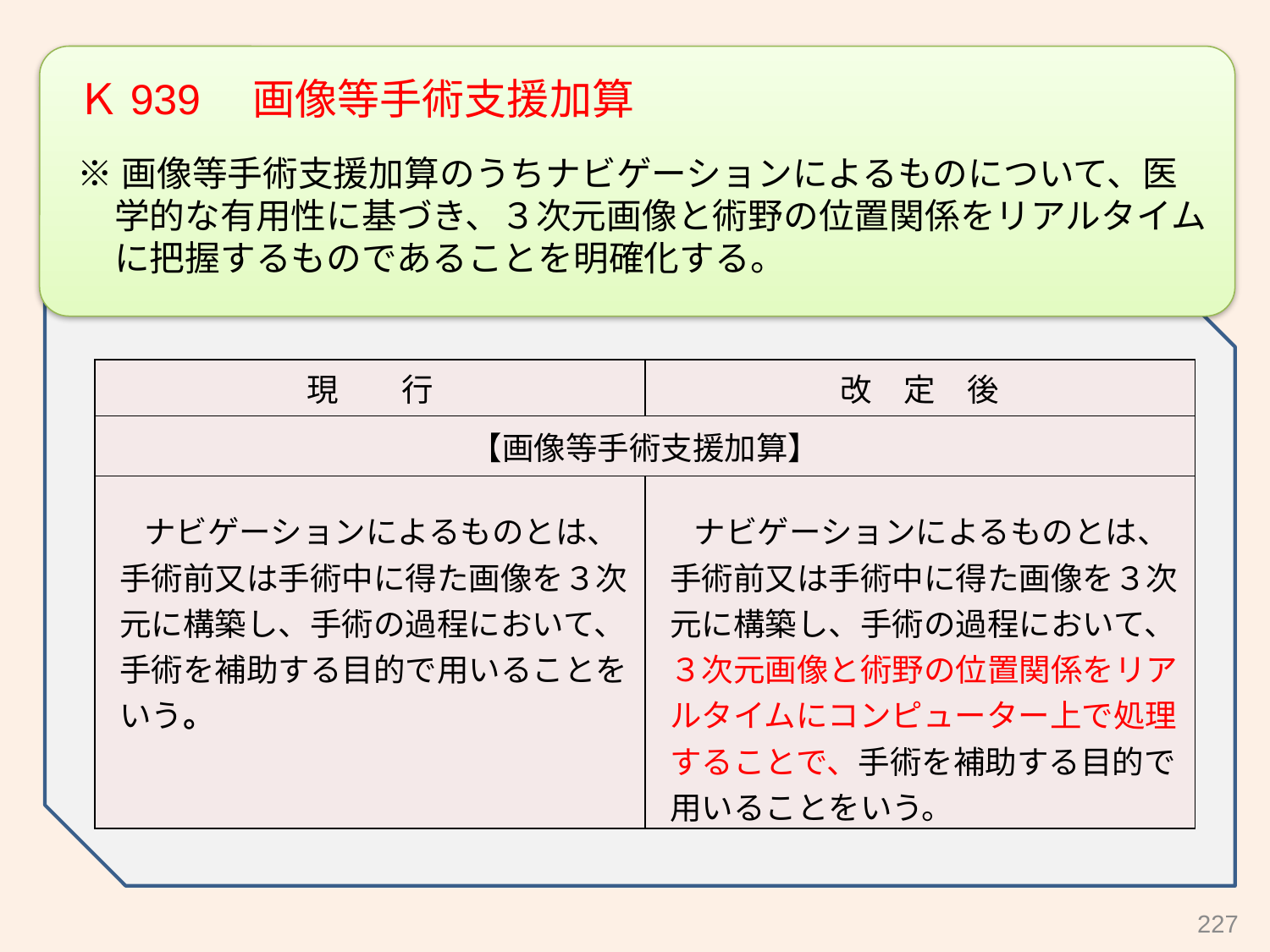

Ｋ939　画像等手術支援加算
※画像等手術支援加算のうちナビゲーションによるものについて、医学的な有用性に基づき、３次元画像と術野の位置関係をリアルタイムに把握するものであることを明確化する。

| 現　　行 | 改　定　後 |
| --- | --- |
| 【画像等手術支援加算】 |  |
| ナビゲーションによるものとは、手術前又は手術中に得た画像を３次元に構築し、手術の過程において、手術を補助する目的で用いることをいう。 | ナビゲーションによるものとは、手術前又は手術中に得た画像を３次元に構築し、手術の過程において、３次元画像と術野の位置関係をリアルタイムにコンピューター上で処理することで、手術を補助する目的で用いることをいう。 |
227